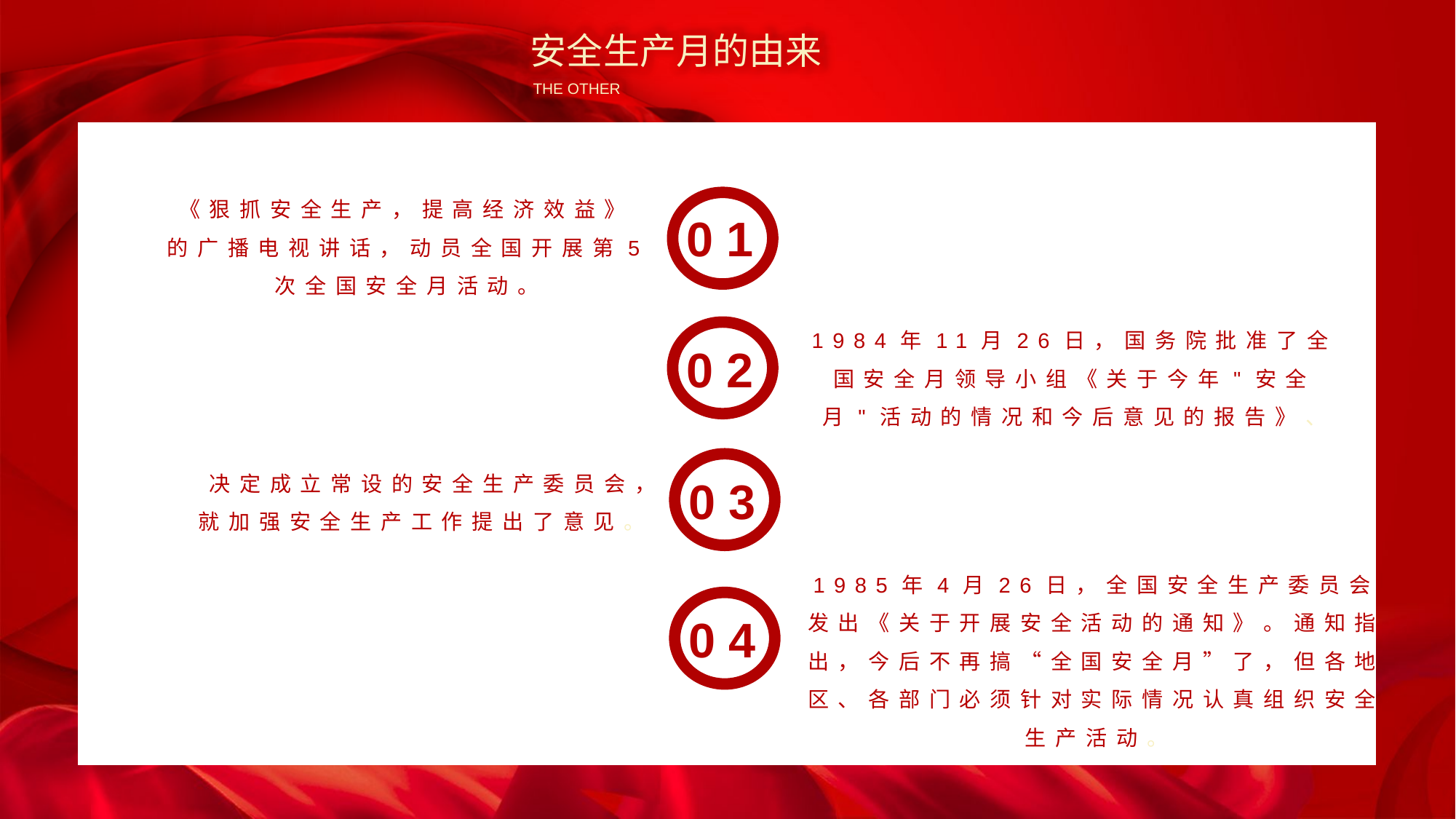

安全生产月的由来
THE OTHER

《狠抓安全生产，提高经济效益》的广播电视讲话，动员全国开展第5次全国安全月活动。
0 1

0 2

0 3

0 4
1984年11月26日，国务院批准了全国安全月领导小组《关于今年"安全月"活动的情况和今后意见的报告》、
决定成立常设的安全生产委员会，就加强安全生产工作提出了意见。
1985年4月26日，全国安全生产委员会发出《关于开展安全活动的通知》。通知指出，今后不再搞“全国安全月”了，但各地区、各部门必须针对实际情况认真组织安全生产活动。